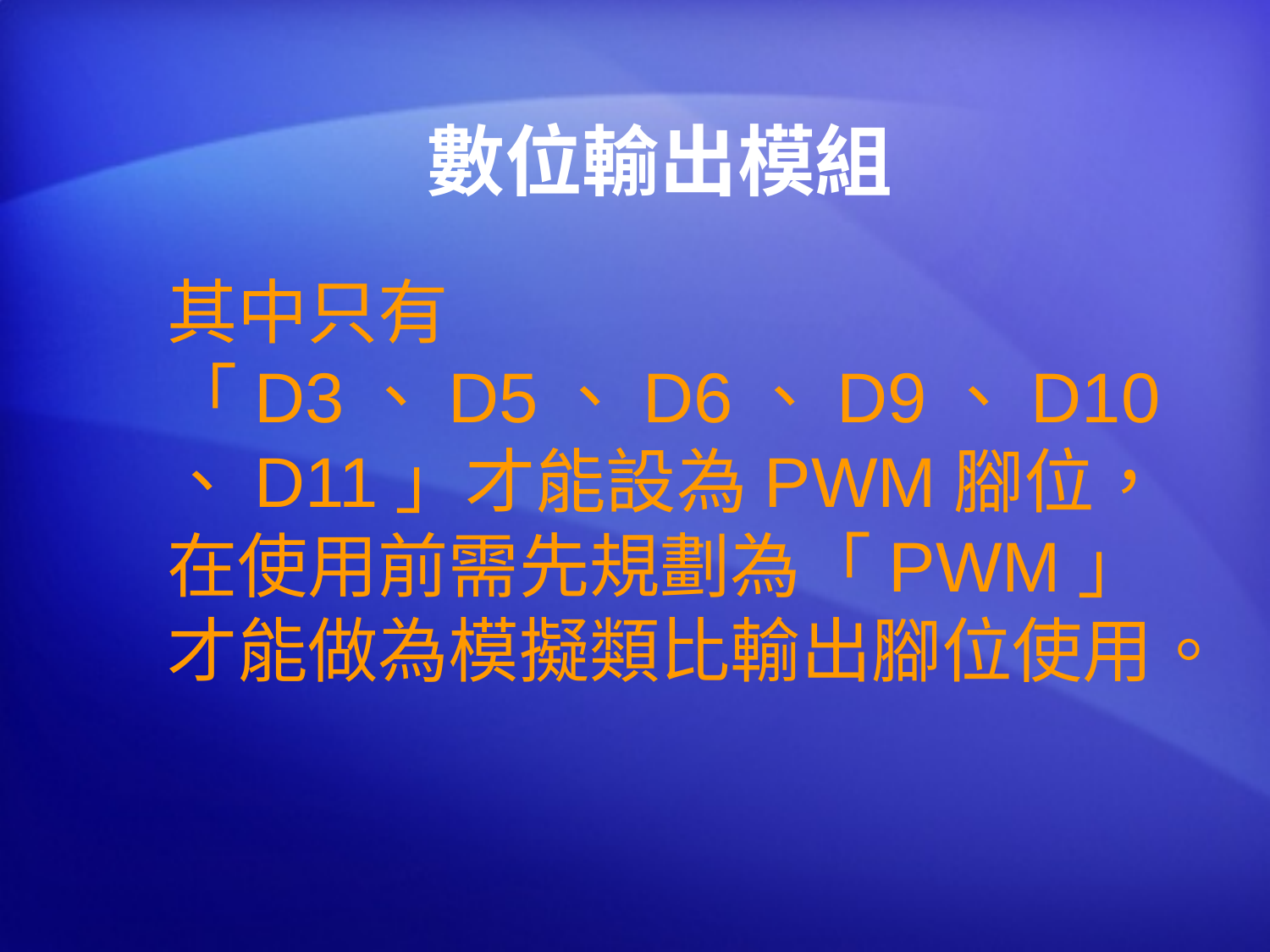

# 數位輸出模組
其中只有「D3、D5、D6、D9、D10、D11」才能設為PWM腳位，在使用前需先規劃為「PWM」才能做為模擬類比輸出腳位使用。